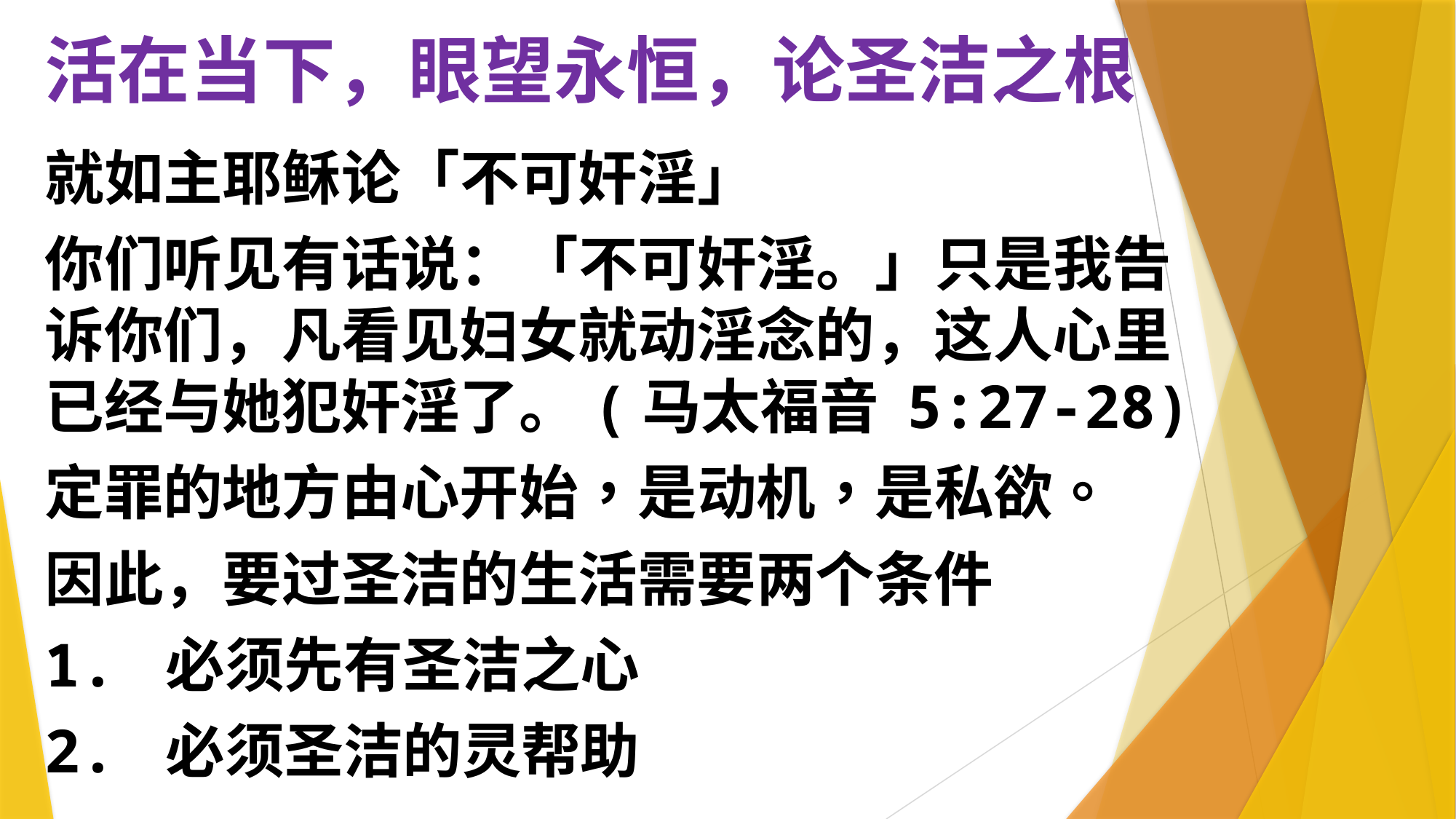

# 活在当下，眼望永恒，论圣洁之根
就如主耶稣论「不可奸淫」
你们听见有话说：「不可奸淫。」只是我告诉你们，凡看见妇女就动淫念的，这人心里已经与她犯奸淫了。(马太福音 5:27-28)
定罪的地方由心开始，是动机，是私欲。
因此，要过圣洁的生活需要两个条件
1. 必须先有圣洁之心
2. 必须圣洁的灵帮助